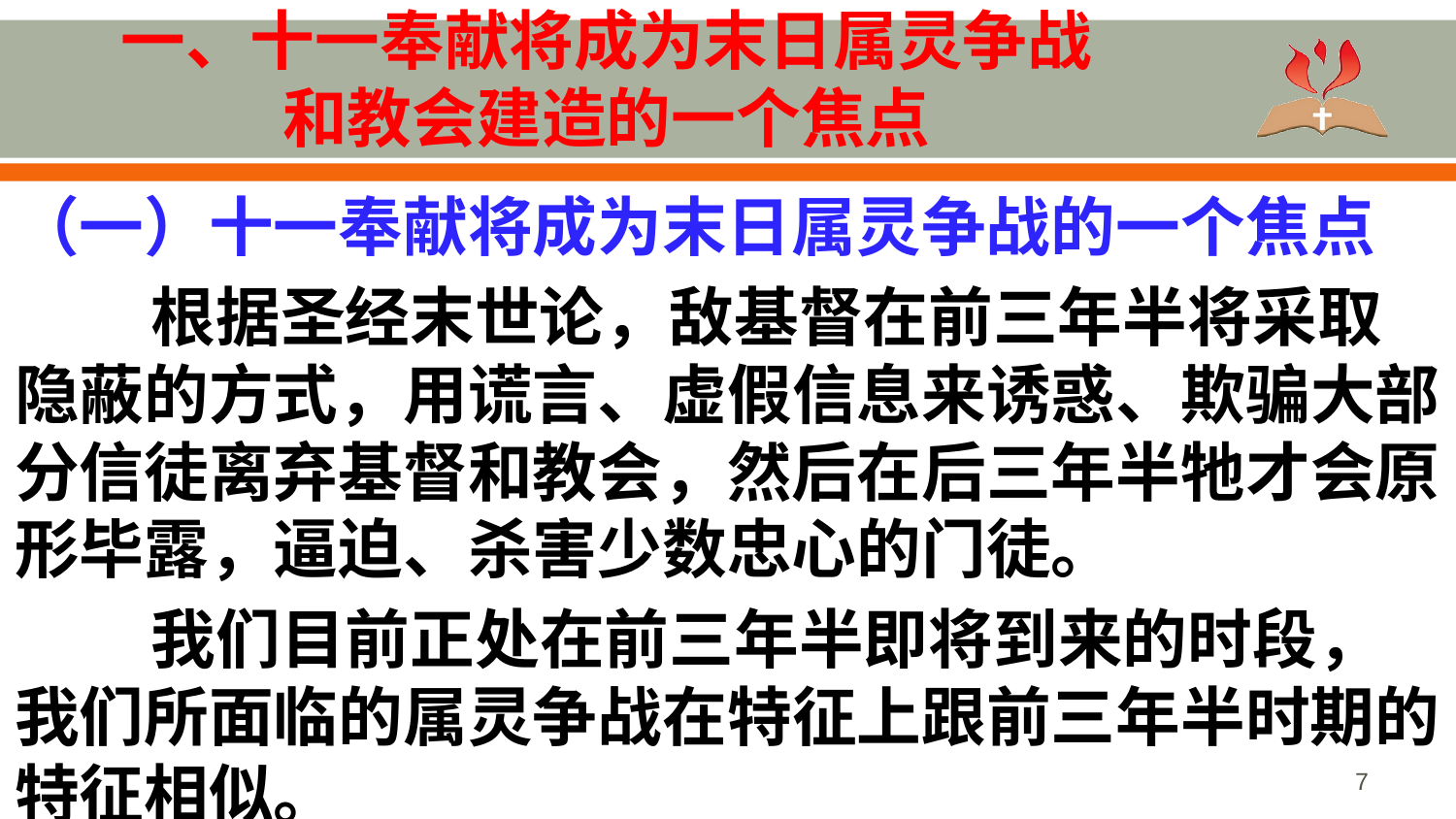

# 一、十一奉献将成为末日属灵争战 和教会建造的一个焦点
（一）十一奉献将成为末日属灵争战的一个焦点
根据圣经末世论，敌基督在前三年半将采取隐蔽的方式，用谎言、虚假信息来诱惑、欺骗大部分信徒离弃基督和教会，然后在后三年半牠才会原形毕露，逼迫、杀害少数忠心的门徒。
我们目前正处在前三年半即将到来的时段，我们所面临的属灵争战在特征上跟前三年半时期的特征相似。

7